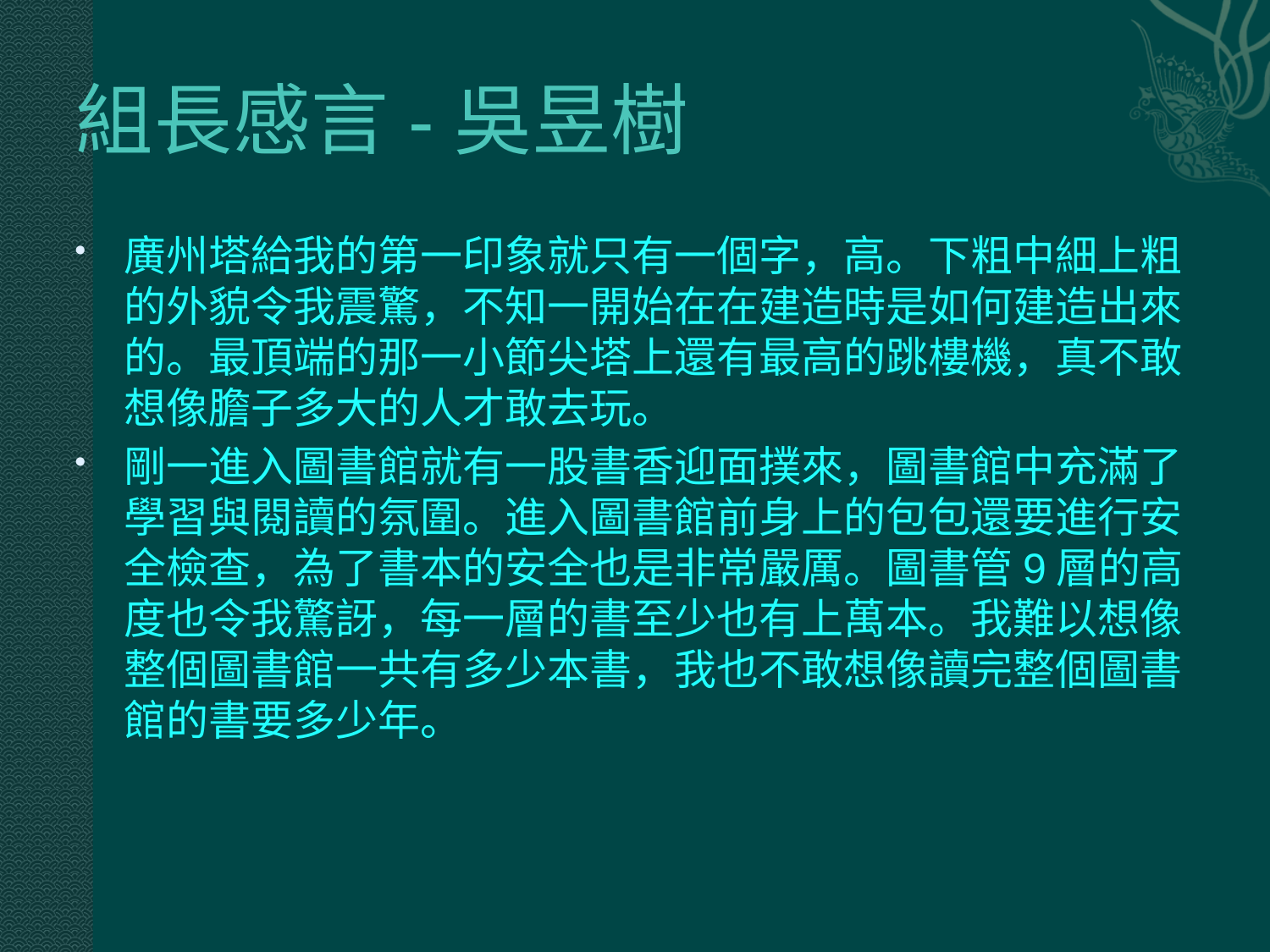

# 組長感言-吳昱樹
廣州塔給我的第一印象就只有一個字，高。下粗中細上粗的外貌令我震驚，不知一開始在在建造時是如何建造出來的。最頂端的那一小節尖塔上還有最高的跳樓機，真不敢想像膽子多大的人才敢去玩。
剛一進入圖書館就有一股書香迎面撲來，圖書館中充滿了學習與閱讀的氛圍。進入圖書館前身上的包包還要進行安全檢查，為了書本的安全也是非常嚴厲。圖書管9層的高度也令我驚訝，每一層的書至少也有上萬本。我難以想像整個圖書館一共有多少本書，我也不敢想像讀完整個圖書館的書要多少年。